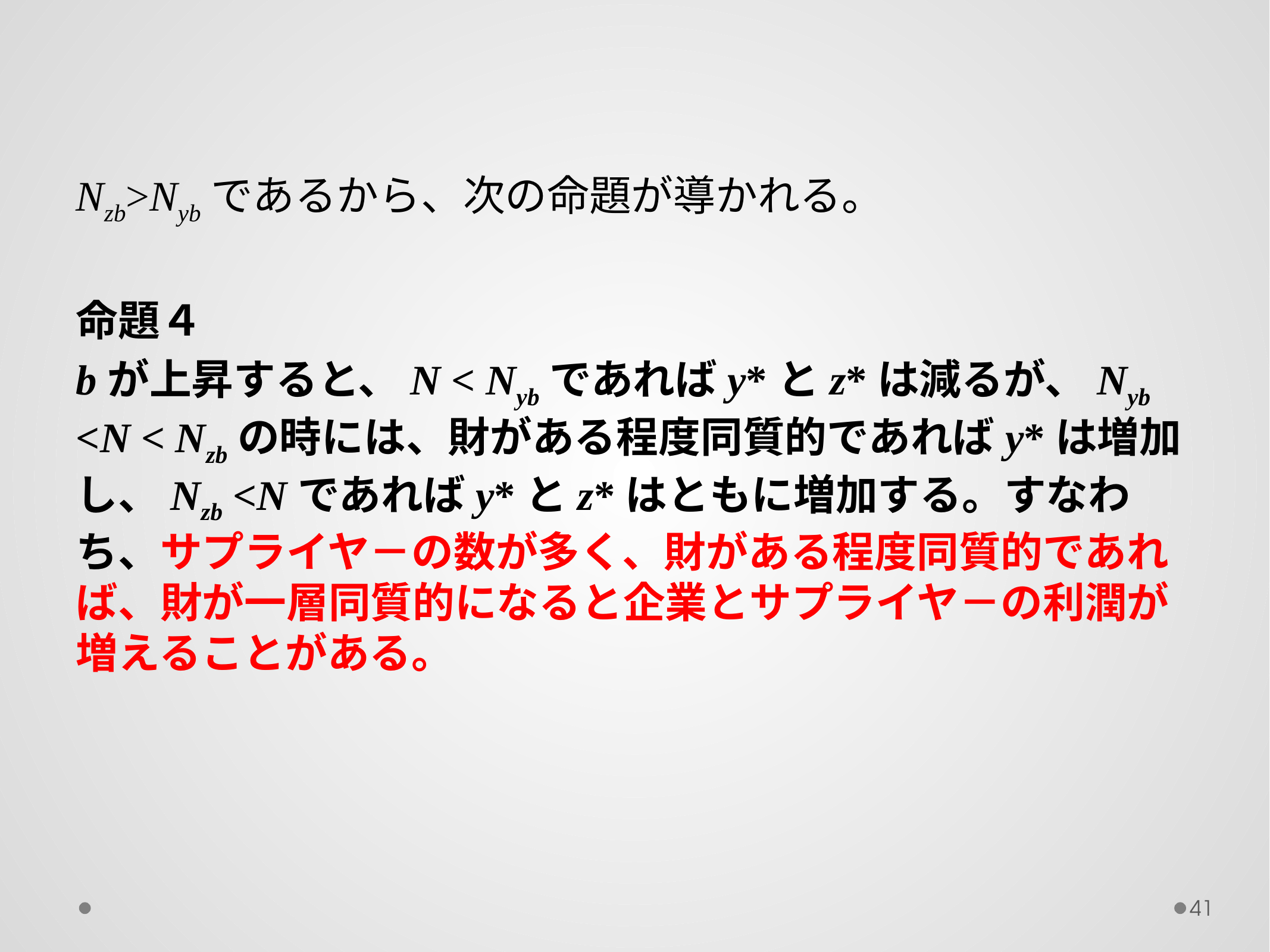

Nzb>Nybであるから、次の命題が導かれる。

命題４
bが上昇すると、N < Nybであればy*とz*は減るが、Nyb <N < Nzbの時には、財がある程度同質的であればy*は増加し、Nzb <Nであればy*とz*はともに増加する。すなわち、サプライヤ－の数が多く、財がある程度同質的であれば、財が一層同質的になると企業とサプライヤ－の利潤が増えることがある。

41